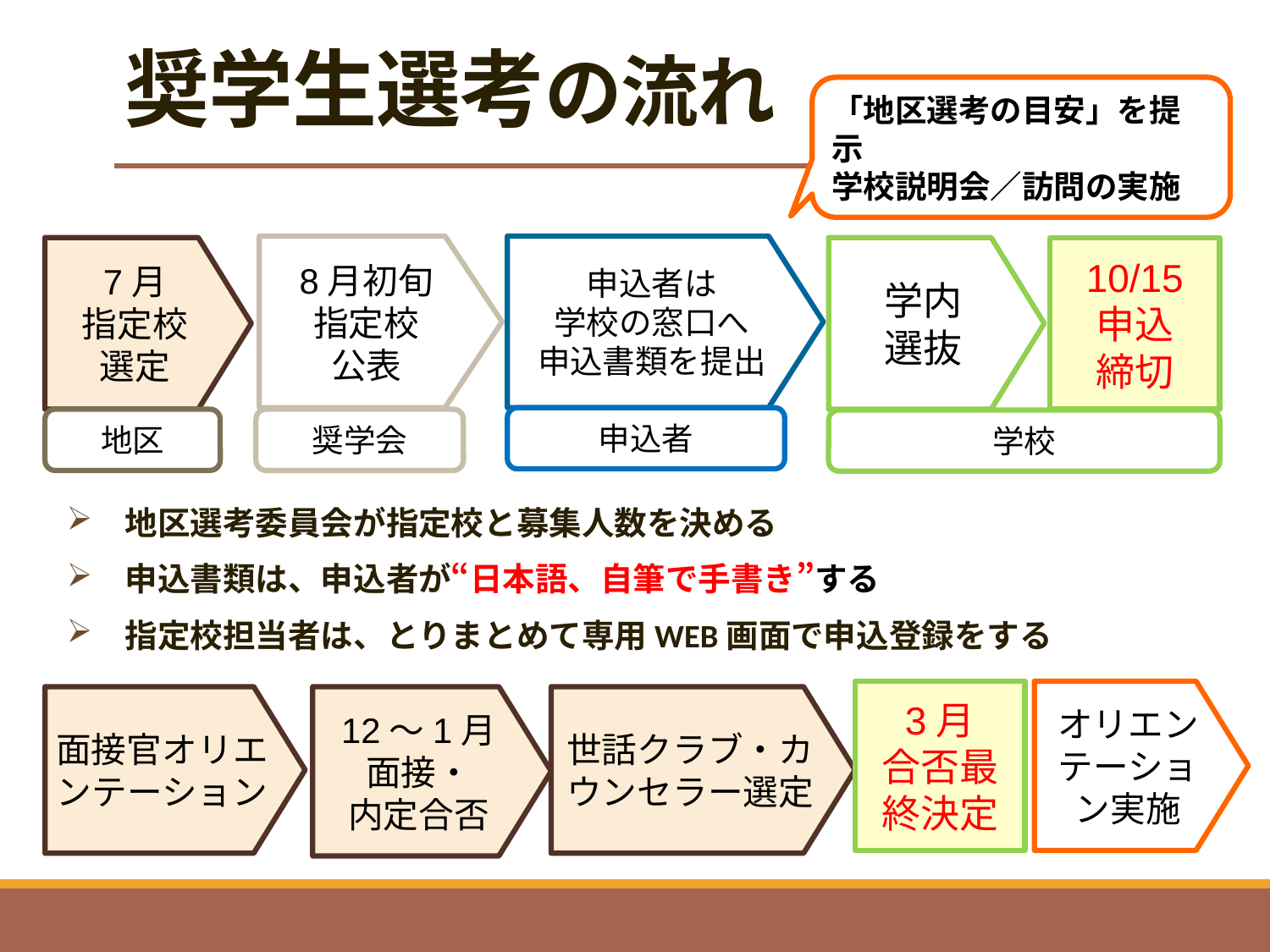

# 奨学生選考の流れ
「地区選考の目安」を提示
学校説明会／訪問の実施
8月初旬
指定校
公表
申込者は
学校の窓口へ
申込書類を提出
7月
指定校
選定
学内
選抜
10/15
申込
締切
申込者
地区
奨学会
学校
地区選考委員会が指定校と募集人数を決める
申込書類は、申込者が“日本語、自筆で手書き”する
指定校担当者は、とりまとめて専用WEB画面で申込登録をする

3月
合否最終決定
オリエンテーション実施
面接官オリエンテーション
12～1月
面接・
内定合否
世話クラブ・カウンセラー選定